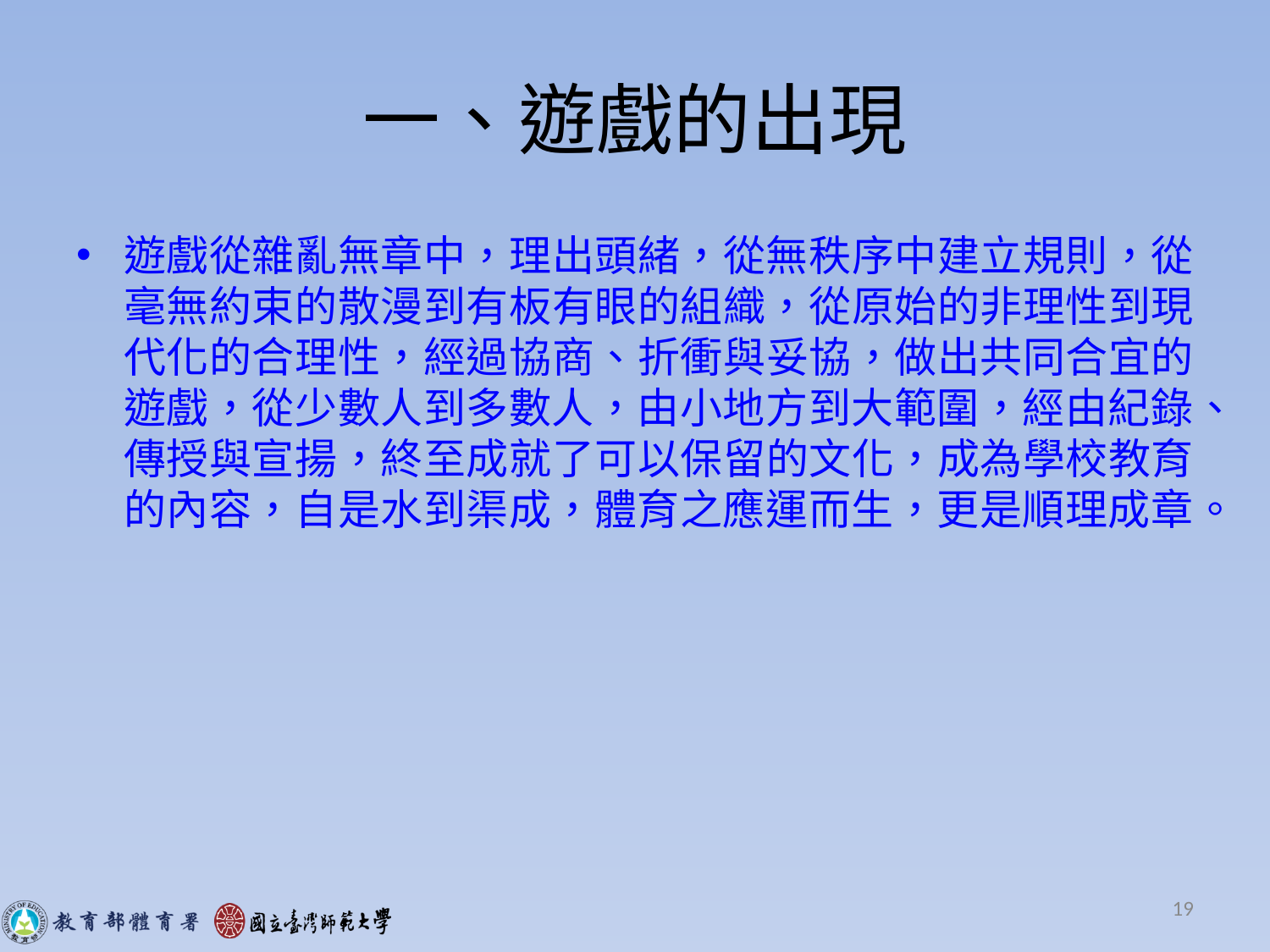

# 一、遊戲的出現
遊戲從雜亂無章中，理出頭緒，從無秩序中建立規則，從毫無約束的散漫到有板有眼的組織，從原始的非理性到現代化的合理性，經過協商、折衝與妥協，做出共同合宜的遊戲，從少數人到多數人，由小地方到大範圍，經由紀錄、傳授與宣揚，終至成就了可以保留的文化，成為學校教育的內容，自是水到渠成，體育之應運而生，更是順理成章。
19